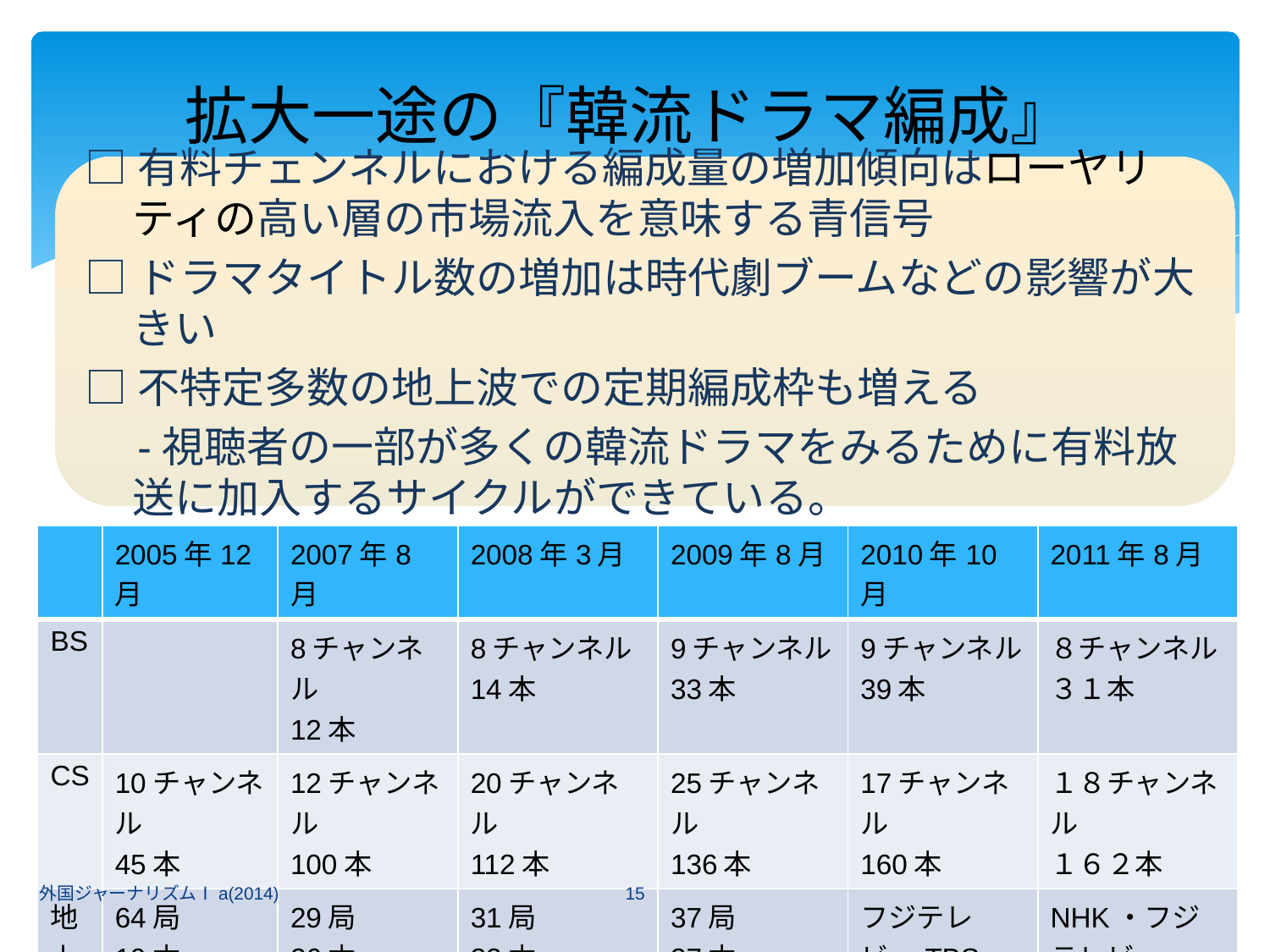

拡大一途の『韓流ドラマ編成』
□有料チェンネルにおける編成量の増加傾向はローヤリティの高い層の市場流入を意味する青信号
□ドラマタイトル数の増加は時代劇ブームなどの影響が大きい
□不特定多数の地上波での定期編成枠も増える
　-視聴者の一部が多くの韓流ドラマをみるために有料放送に加入するサイクルができている。

|  | 2005年12月 | 2007年8月 | 2008年3月 | 2009年8月 | 2010年10月 | 2011年8月 |
| --- | --- | --- | --- | --- | --- | --- |
| BS |  | 8チャンネル 12本 | 8チャンネル 14本 | 9チャンネル 33本 | 9チャンネル 39本 | ８チャンネル ３１本 |
| CS | 10チャンネル 45本 | 12チャンネル 100本 | 20チャンネル 112本 | 25チャンネル 136本 | 17チャンネル 160本 | １８チャンネル １６２本 |
| 地上波TV | 64局 19本 | 29局 26本 | 31局 32本 | 37局 37本 | フジテレビ・TBS・テレビ東京 | NHK・フジテレビ・TBS・テレビ東京 |
15
外国ジャーナリズムⅠa(2014)